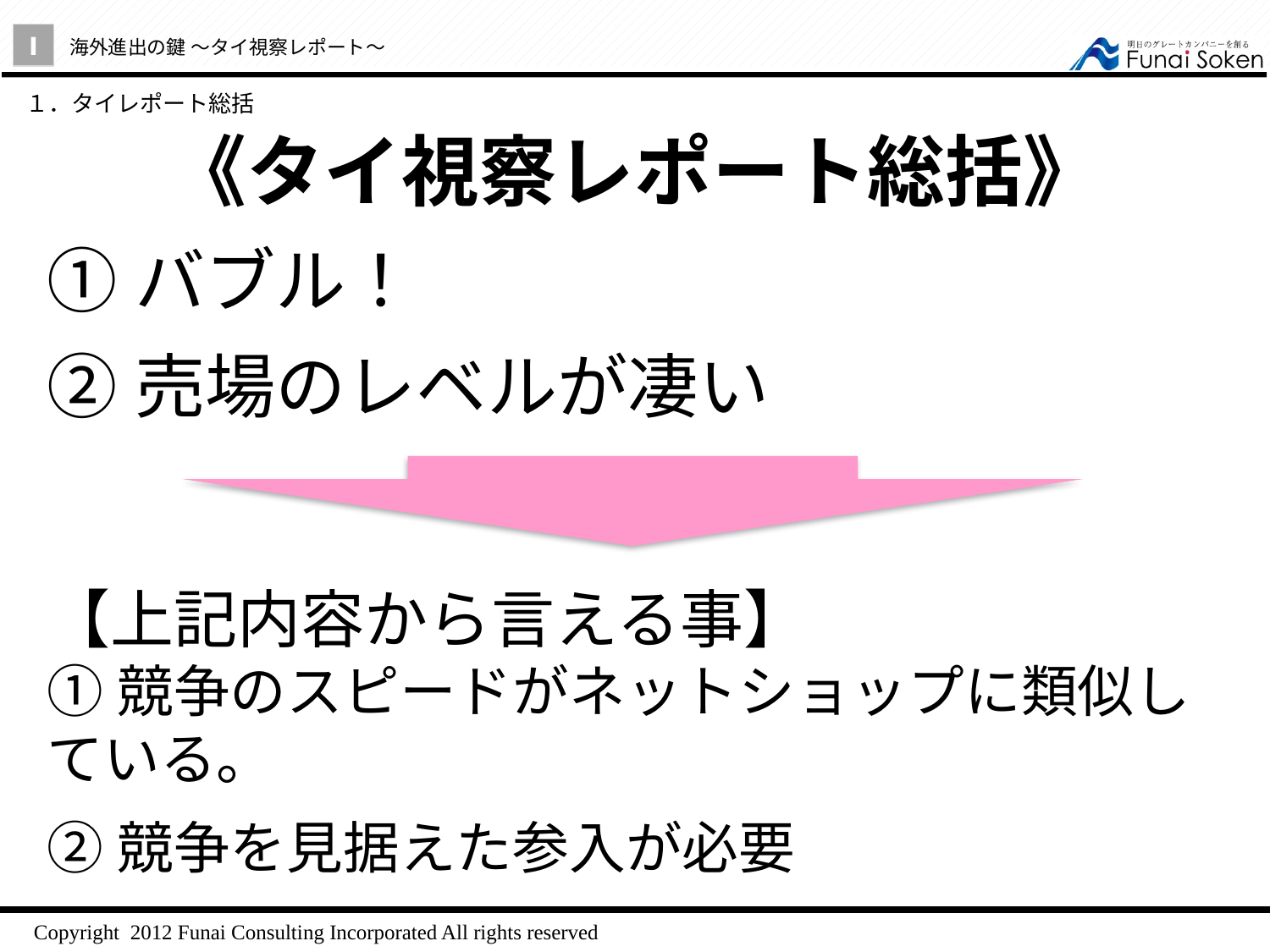

Ⅰ
海外進出の鍵 ～タイ視察レポート～

１．タイレポート総括
《タイ視察レポート総括》

①バブル！

②売場のレベルが凄い

【上記内容から言える事】
①競争のスピードがネットショップに類似している。

②競争を見据えた参入が必要